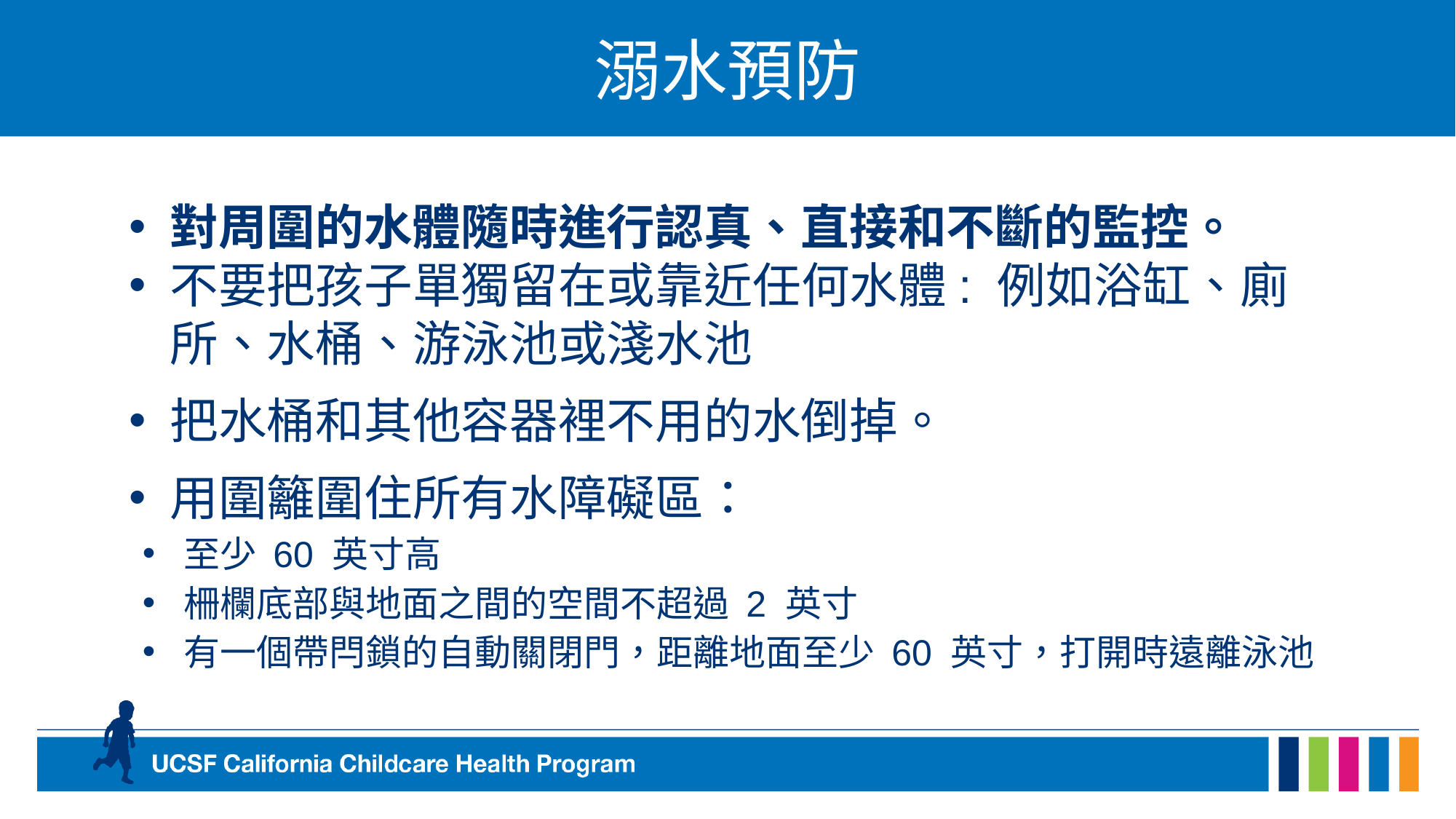

# 溺水預防
對周圍的水體隨時進行認真、直接和不斷的監控。
不要把孩子單獨留在或靠近任何水體: 例如浴缸、廁所、水桶、游泳池或淺水池
把水桶和其他容器裡不用的水倒掉。
用圍籬圍住所有水障礙區：
至少 60 英寸高
柵欄底部與地面之間的空間不超過 2 英寸
有一個帶閂鎖的自動關閉門，距離地面至少 60 英寸，打開時遠離泳池